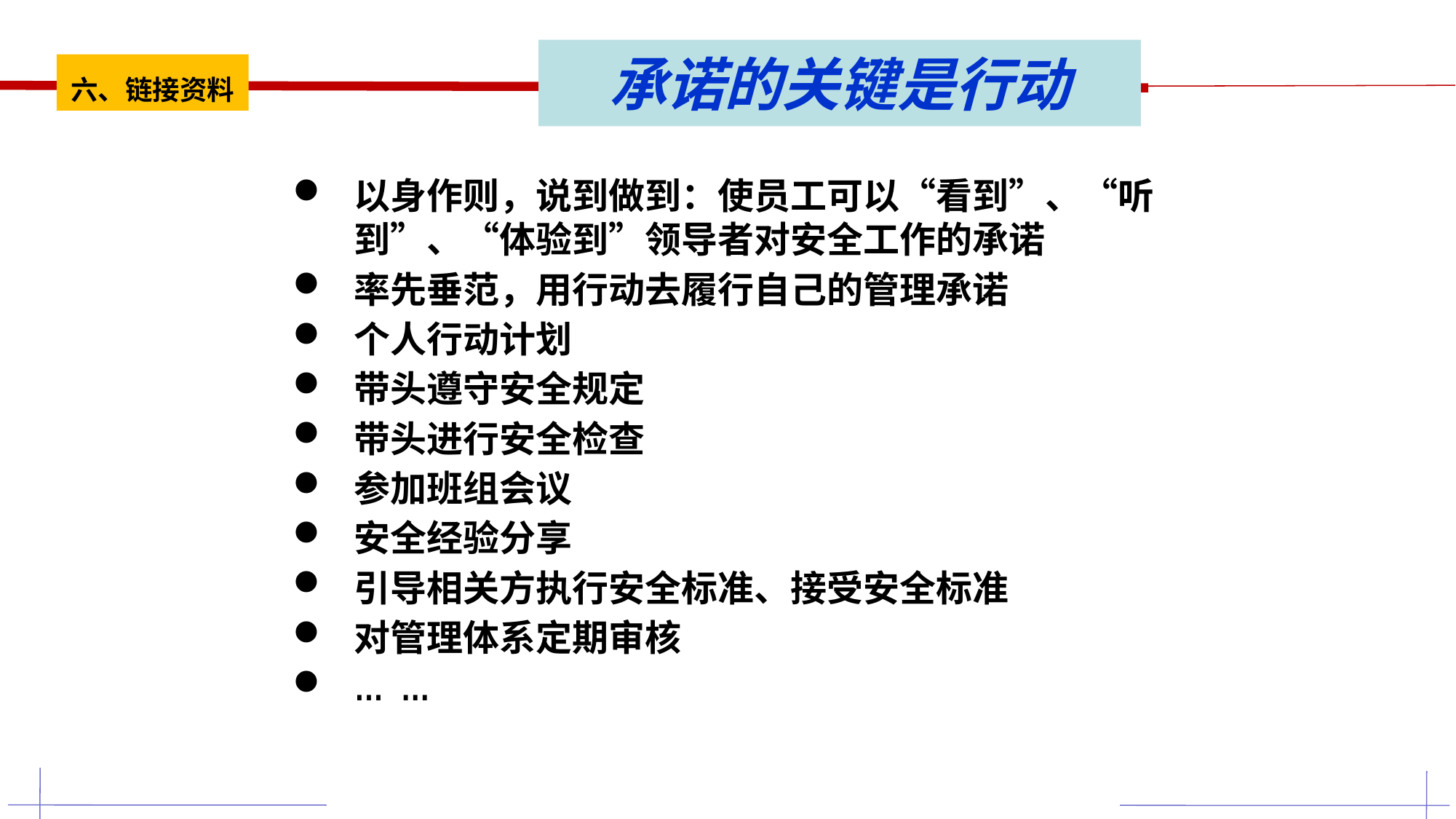

承诺的关键是行动
六、链接资料
以身作则，说到做到：使员工可以“看到”、“听到”、“体验到”领导者对安全工作的承诺
率先垂范，用行动去履行自己的管理承诺
个人行动计划
带头遵守安全规定
带头进行安全检查
参加班组会议
安全经验分享
引导相关方执行安全标准、接受安全标准
对管理体系定期审核
…  …